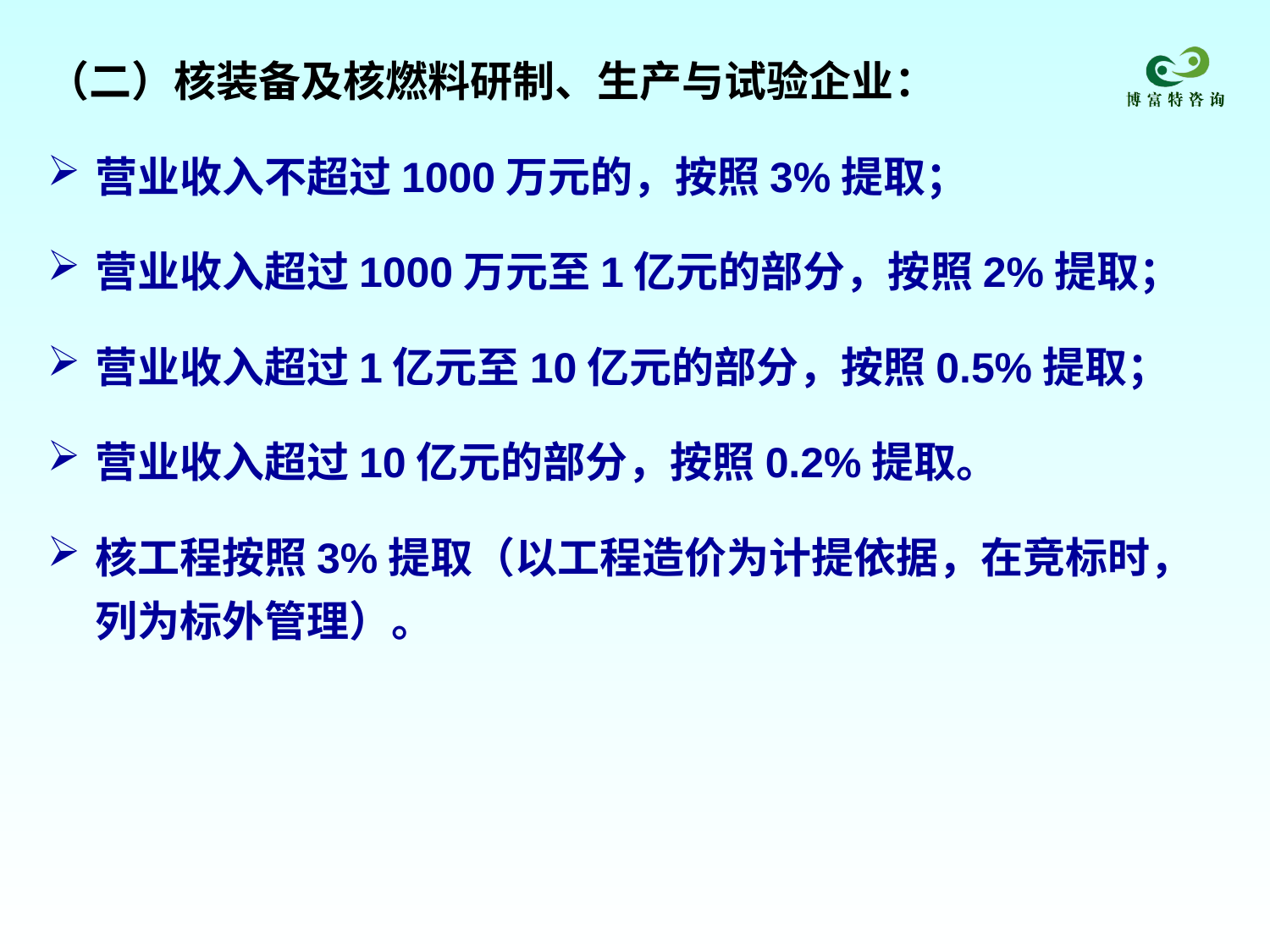

（二）核装备及核燃料研制、生产与试验企业：
营业收入不超过1000万元的，按照3%提取；
营业收入超过1000万元至1亿元的部分，按照2%提取；
营业收入超过1亿元至10亿元的部分，按照0.5%提取；
营业收入超过10亿元的部分，按照0.2%提取。
核工程按照3%提取（以工程造价为计提依据，在竞标时，列为标外管理）。